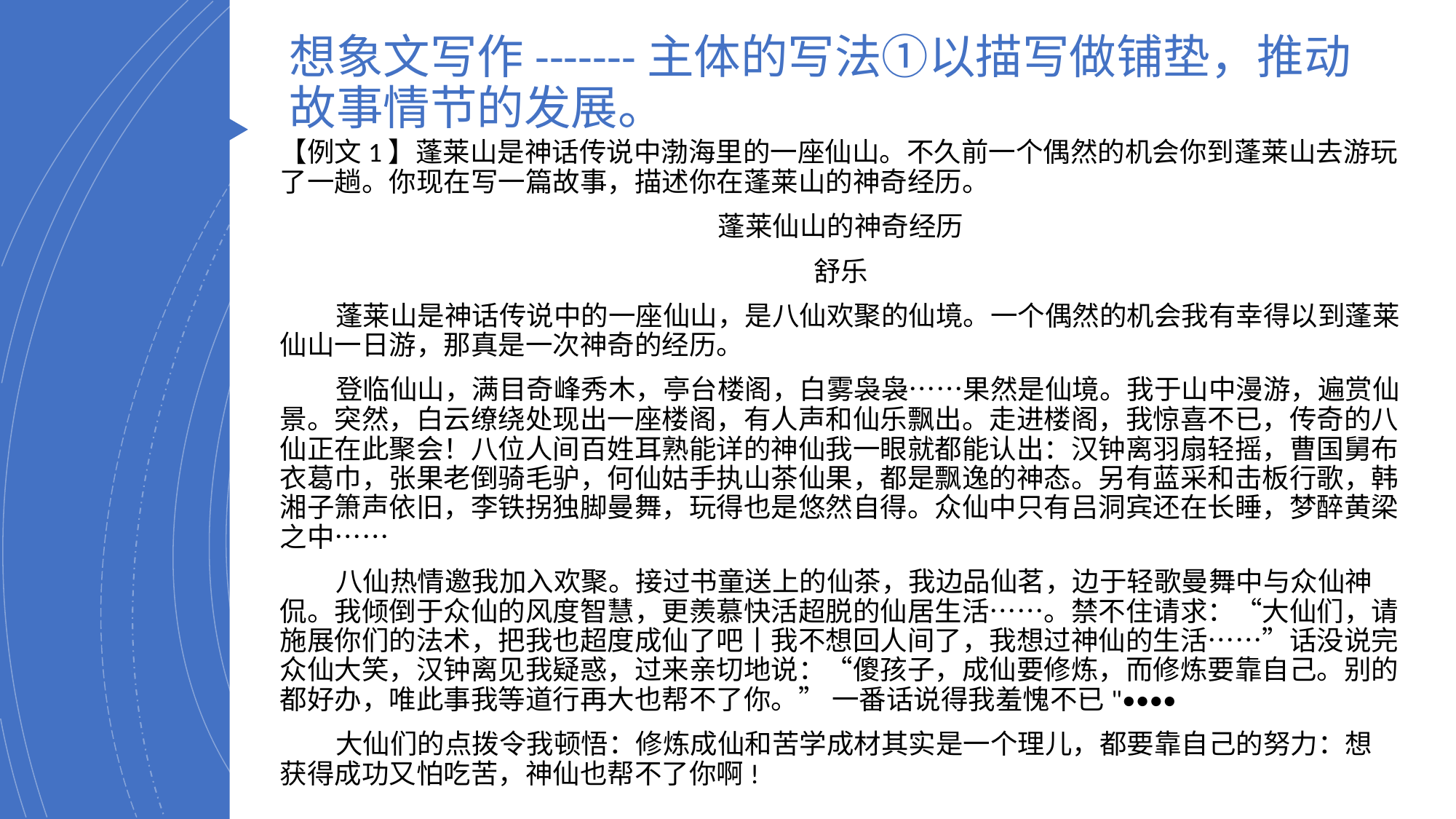

# 想象文写作-------主体的写法①以描写做铺垫，推动故事情节的发展。

【例文1】蓬莱山是神话传说中渤海里的一座仙山。不久前一个偶然的机会你到蓬莱山去游玩了一趟。你现在写一篇故事，描述你在蓬莱山的神奇经历。
蓬莱仙山的神奇经历
舒乐
        蓬莱山是神话传说中的一座仙山，是八仙欢聚的仙境。一个偶然的机会我有幸得以到蓬莱仙山一日游，那真是一次神奇的经历。
        登临仙山，满目奇峰秀木，亭台楼阁，白雾袅袅……果然是仙境。我于山中漫游，遍赏仙景。突然，白云缭绕处现出一座楼阁，有人声和仙乐飘出。走进楼阁，我惊喜不已，传奇的八仙正在此聚会！八位人间百姓耳熟能详的神仙我一眼就都能认出：汉钟离羽扇轻摇，曹国舅布衣葛巾，张果老倒骑毛驴，何仙姑手执山茶仙果，都是飘逸的神态。另有蓝采和击板行歌，韩湘子箫声依旧，李铁拐独脚曼舞，玩得也是悠然自得。众仙中只有吕洞宾还在长睡，梦醉黄梁之中……
        八仙热情邀我加入欢聚。接过书童送上的仙茶，我边品仙茗，边于轻歌曼舞中与众仙神 侃。我倾倒于众仙的风度智慧，更羨慕快活超脱的仙居生活……。禁不住请求：“大仙们，请施展你们的法术，把我也超度成仙了吧丨我不想回人间了，我想过神仙的生活……”话没说完众仙大笑，汉钟离见我疑惑，过来亲切地说：“傻孩子，成仙要修炼，而修炼要靠自己。别的都好办，唯此事我等道行再大也帮不了你。” 一番话说得我羞愧不已"••••
        大仙们的点拨令我顿悟：修炼成仙和苦学成材其实是一个理儿，都要靠自己的努力：想 获得成功又怕吃苦，神仙也帮不了你啊!